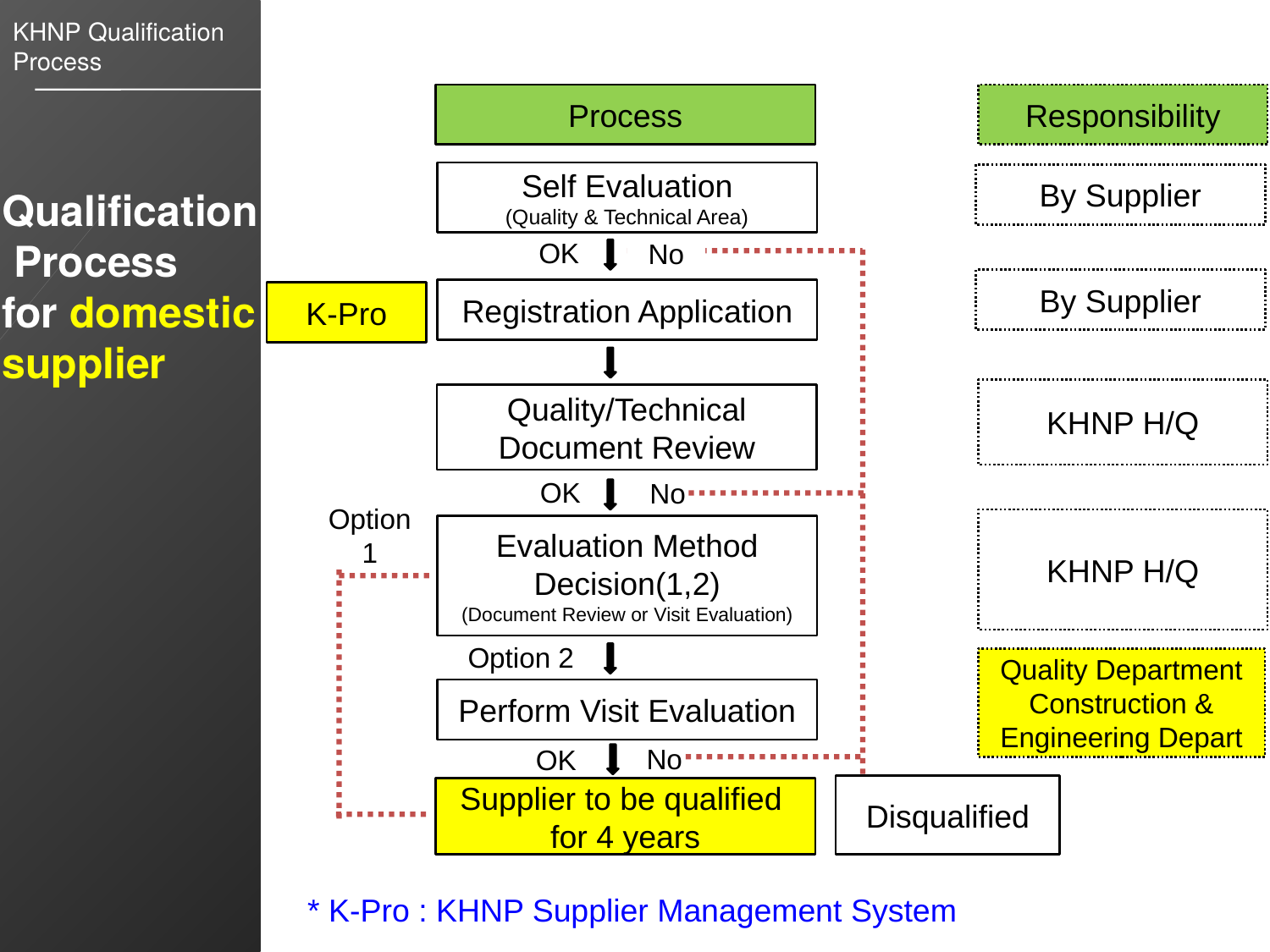

2 Company Profile
2.1
조직도
[ 본사 ]
Qualification  Process
for domestic supplier
KHNP Qualification Process
Process
Responsibility
Self Evaluation
(Quality & Technical Area)
By Supplier
OK
No

By Supplier
Registration Application
K-Pro

KHNP H/Q

Quality/Technical Document Review
OK
No

KHNP H/Q

Evaluation Method Decision(1,2)
(Document Review or Visit Evaluation)
Option 1

Option 2

Quality Department
Construction & Engineering Depart
Perform Visit Evaluation
No
OK

Disqualified
Supplier to be qualified
for 4 years

* K-Pro : KHNP Supplier Management System